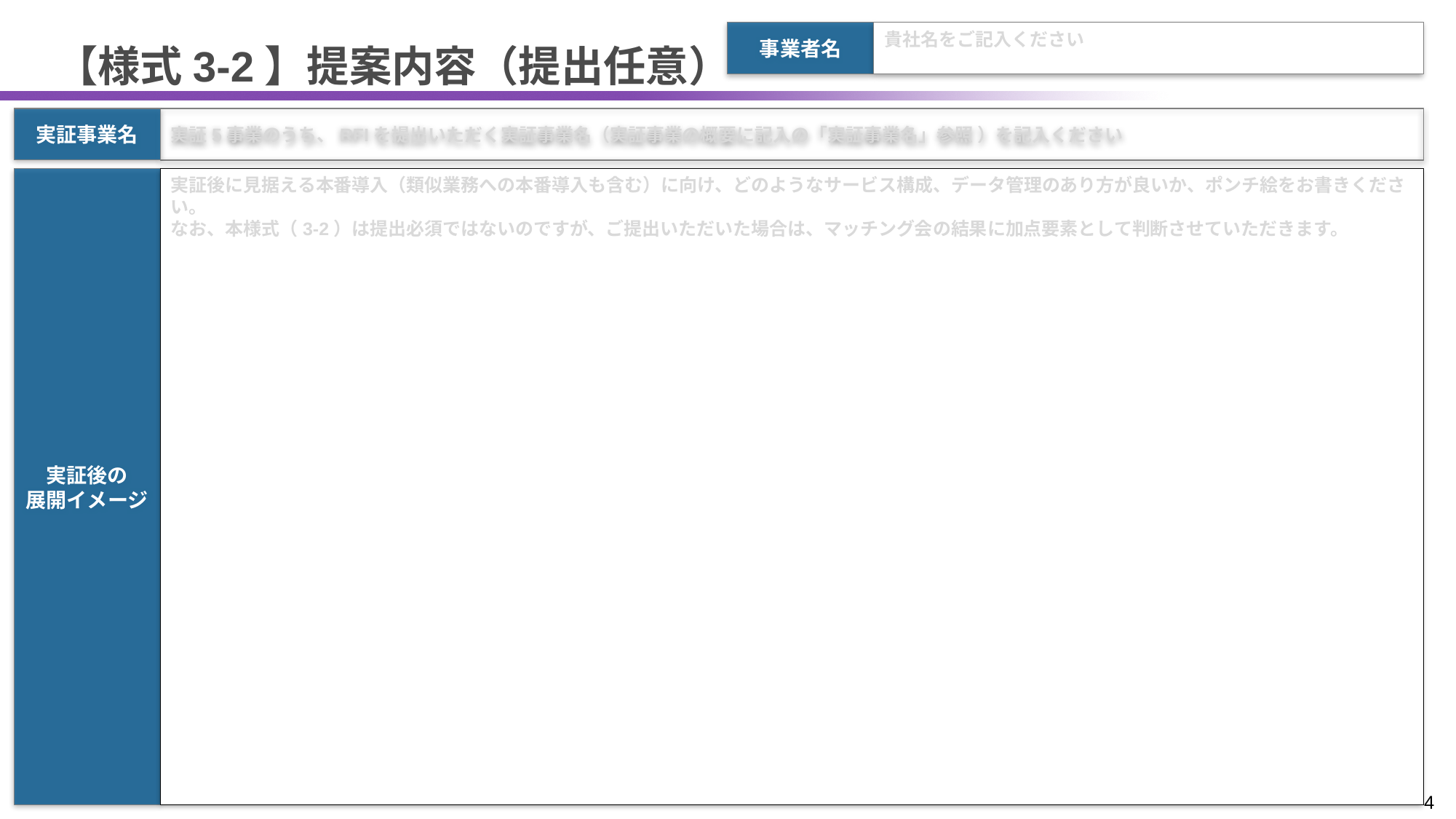

事業者名
貴社名をご記入ください
# 【様式3‐2】提案内容（提出任意）
実証5事業のうち、RFIを提出いただく実証事業名（実証事業の概要に記入の「実証事業名」参照 ）を記入ください
実証事業名
実証後に見据える本番導入（類似業務への本番導入も含む）に向け、どのようなサービス構成、データ管理のあり方が良いか、ポンチ絵をお書きください。
なお、本様式（3‐2）は提出必須ではないのですが、ご提出いただいた場合は、マッチング会の結果に加点要素として判断させていただきます。
実証後の
展開イメージ